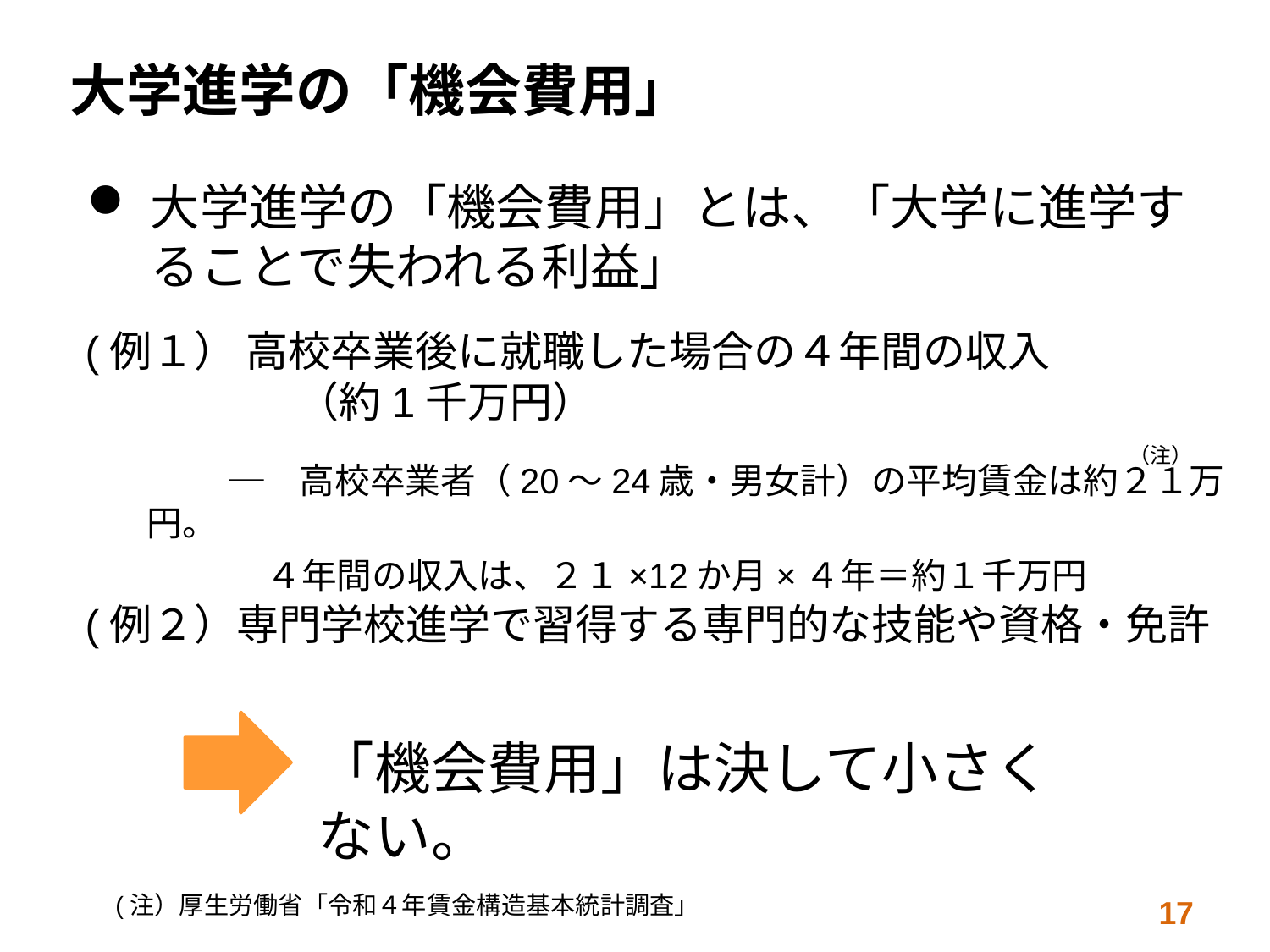

大学進学の「機会費用」
大学進学の「機会費用」とは、「大学に進学することで失われる利益」

(例１） 高校卒業後に就職した場合の４年間の収入
　　　　　（約1千万円）
　　　─　高校卒業者（20～24歳・男女計）の平均賃金は約２１万円。
　　　４年間の収入は、２１×12か月×４年＝約１千万円

（注）
(例２）専門学校進学で習得する専門的な技能や資格・免許

「機会費用」は決して小さくない。
17
(注）厚生労働省「令和４年賃金構造基本統計調査」